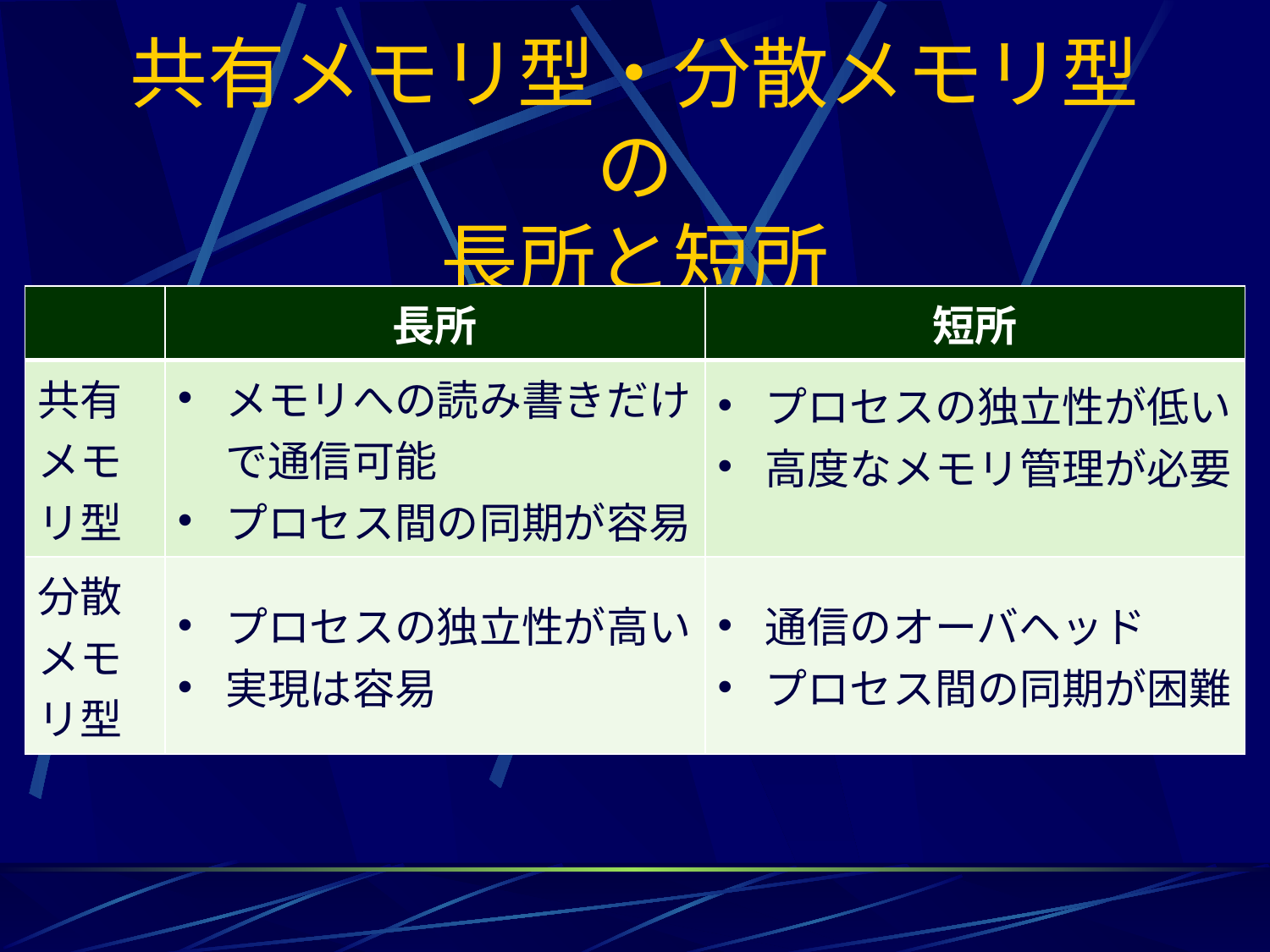

# 共有メモリ型・分散メモリ型の 長所と短所
|  | 長所 | 短所 |
| --- | --- | --- |
| 共有メモリ型 | メモリへの読み書きだけで通信可能 プロセス間の同期が容易 | プロセスの独立性が低い 高度なメモリ管理が必要 |
| 分散メモリ型 | プロセスの独立性が高い 実現は容易 | 通信のオーバヘッド プロセス間の同期が困難 |